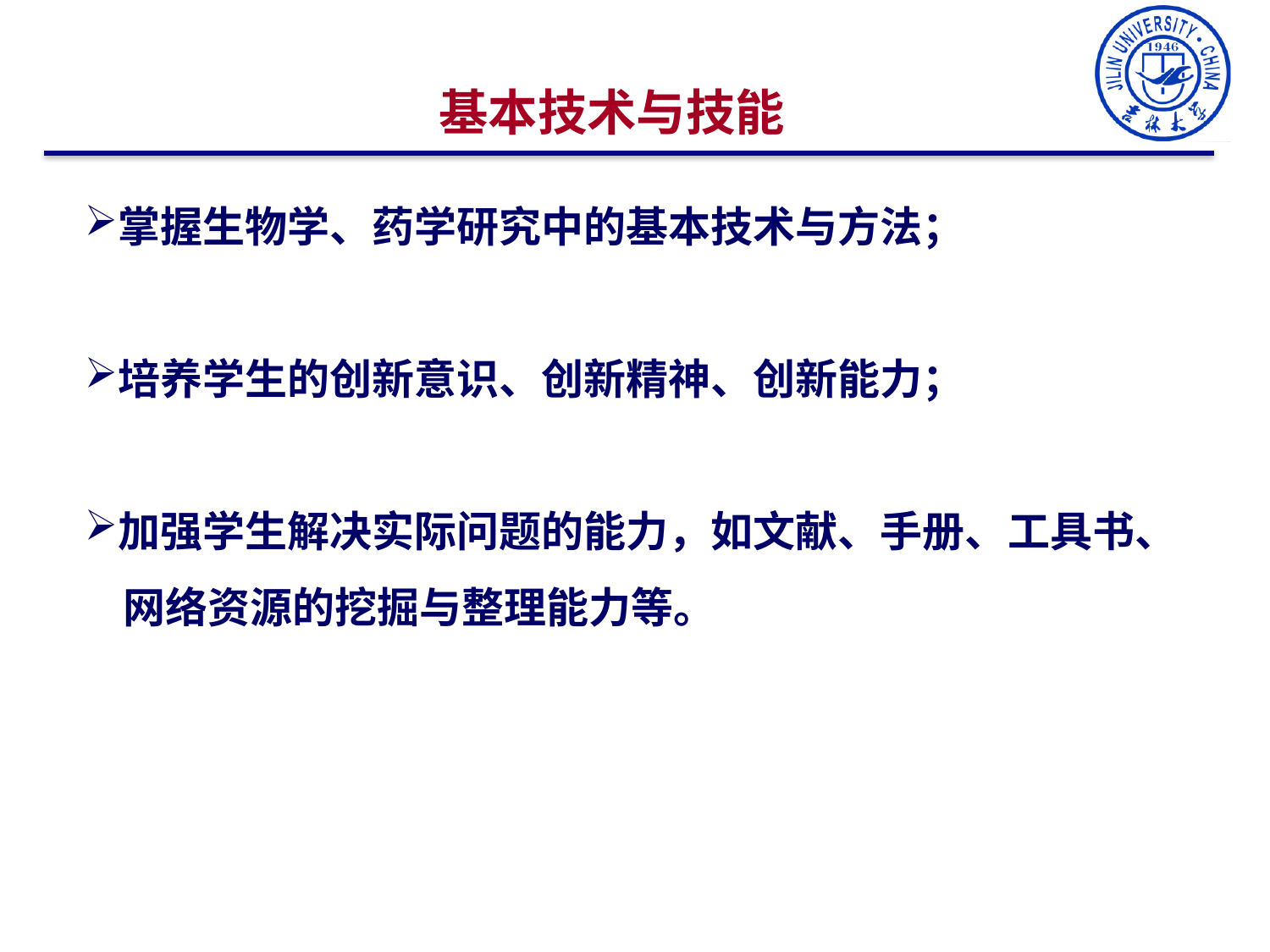

基本技术与技能
掌握生物学、药学研究中的基本技术与方法；

培养学生的创新意识、创新精神、创新能力；

加强学生解决实际问题的能力，如文献、手册、工具书、
   网络资源的挖掘与整理能力等。